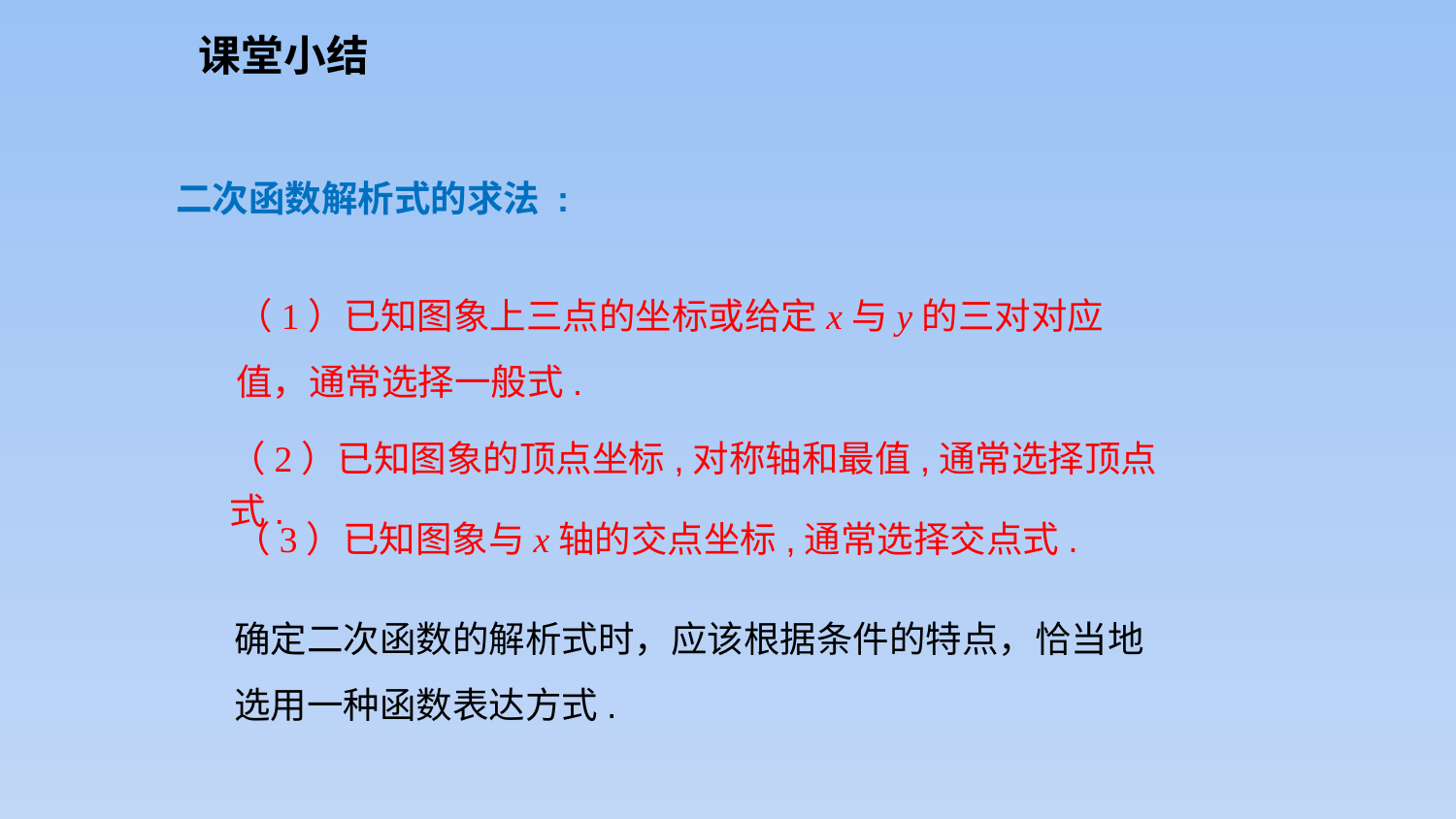

课堂小结
二次函数解析式的求法 :
（1）已知图象上三点的坐标或给定x与y的三对对应值，通常选择一般式.
（2）已知图象的顶点坐标,对称轴和最值,通常选择顶点式.
（3）已知图象与x轴的交点坐标,通常选择交点式.
确定二次函数的解析式时，应该根据条件的特点，恰当地选用一种函数表达方式.